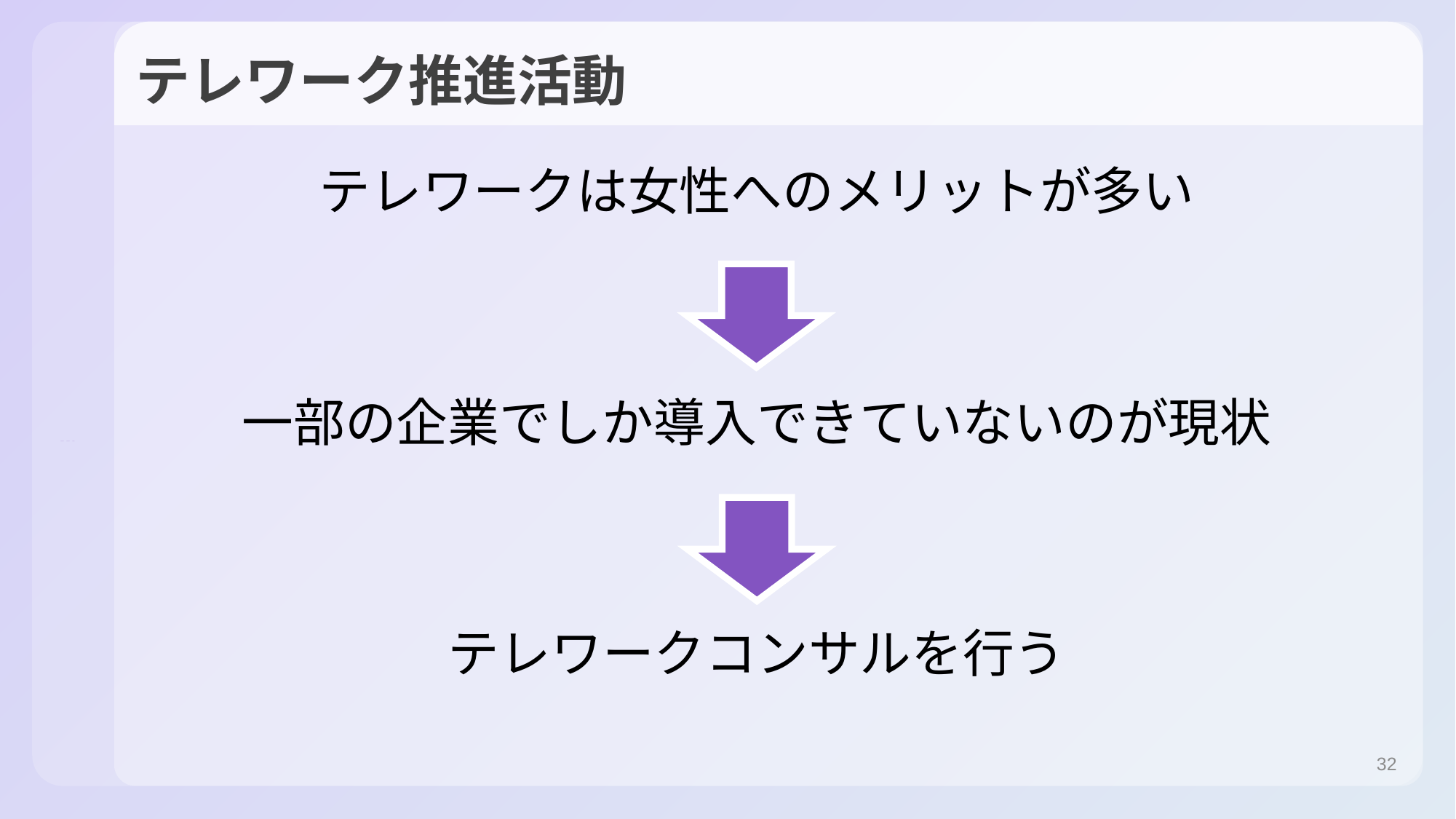

テレワーク推進活動

テレワークは女性へのメリットが多い

一部の企業でしか導入できていないのが現状

テレワークコンサルを行う

32